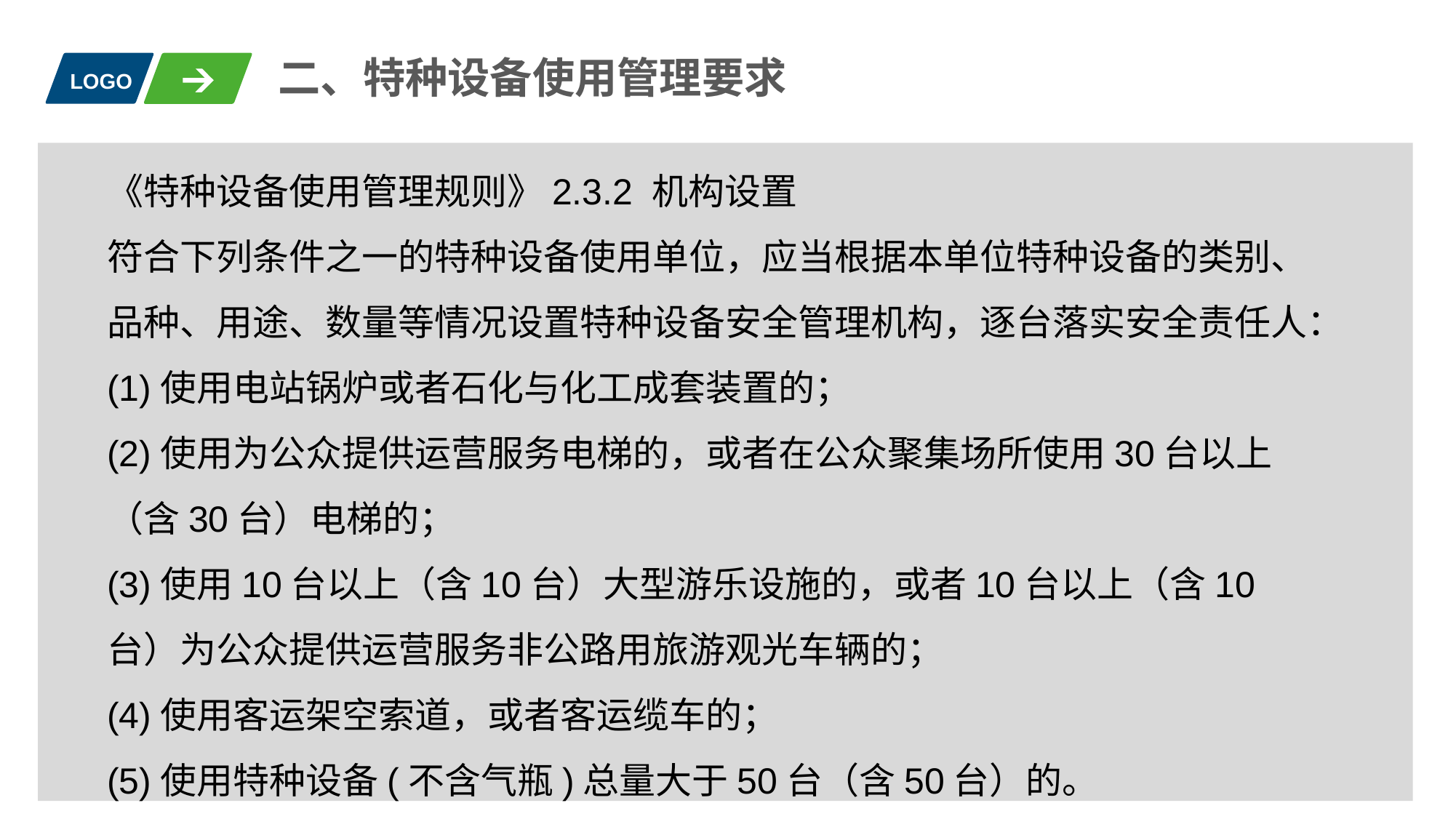

二、特种设备使用管理要求

LOGO

《特种设备使用管理规则》2.3.2 机构设置
符合下列条件之一的特种设备使用单位，应当根据本单位特种设备的类别、品种、用途、数量等情况设置特种设备安全管理机构，逐台落实安全责任人：
(1)使用电站锅炉或者石化与化工成套装置的；
(2)使用为公众提供运营服务电梯的，或者在公众聚集场所使用30台以上（含30台）电梯的；
(3)使用10台以上（含10台）大型游乐设施的，或者10台以上（含10台）为公众提供运营服务非公路用旅游观光车辆的；
(4)使用客运架空索道，或者客运缆车的；
(5)使用特种设备(不含气瓶)总量大于50台（含50台）的。